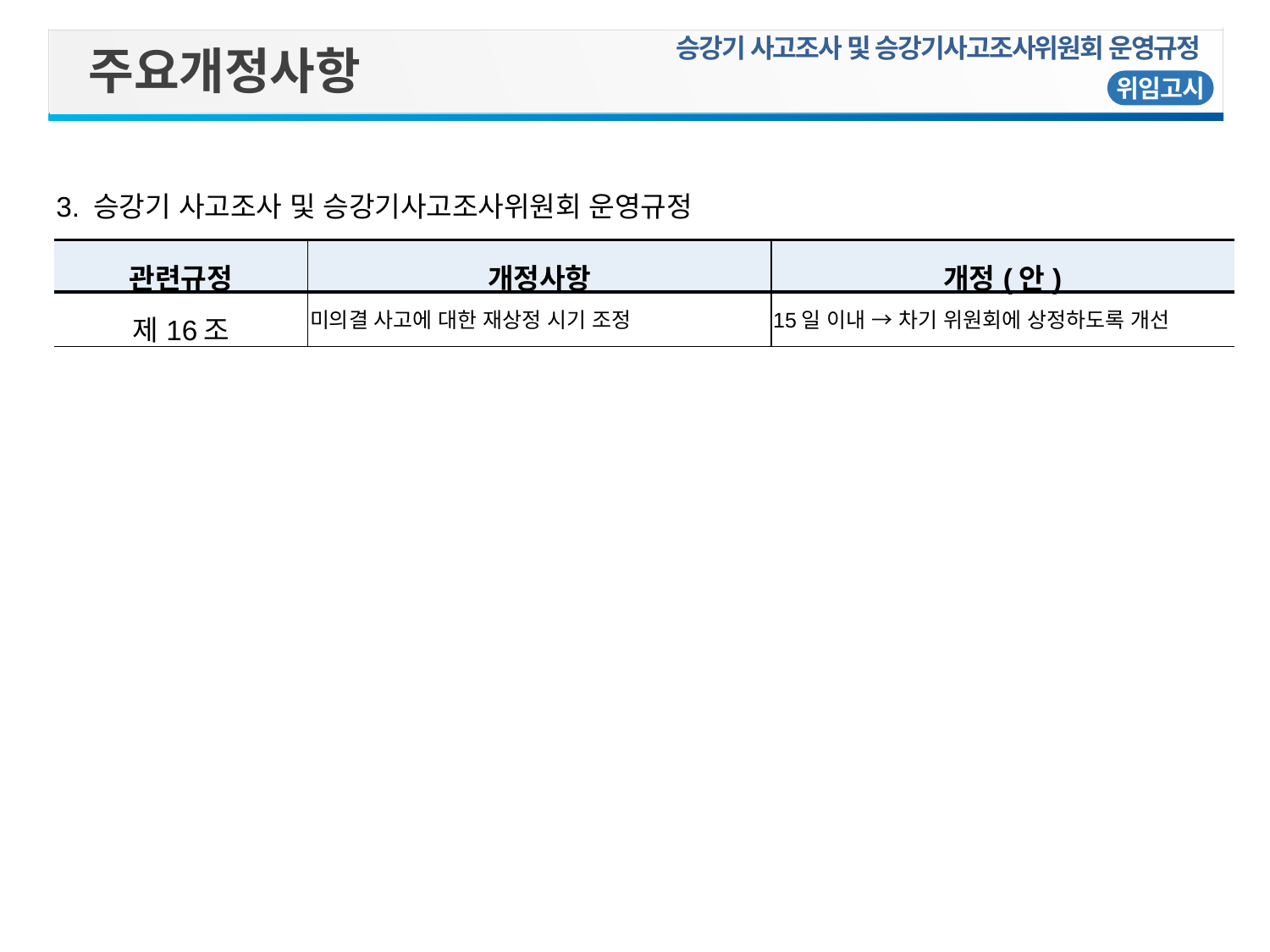

승강기 사고조사 및 승강기사고조사위원회 운영규정
주요개정사항
위임고시

| 3. 승강기 사고조사 및 승강기사고조사위원회 운영규정 |  |  |
| --- | --- | --- |
| 관련규정 | 개정사항 | 개정(안) |
| 제16조 | 미의결 사고에 대한 재상정 시기 조정 | 15일 이내 → 차기 위원회에 상정하도록 개선 |